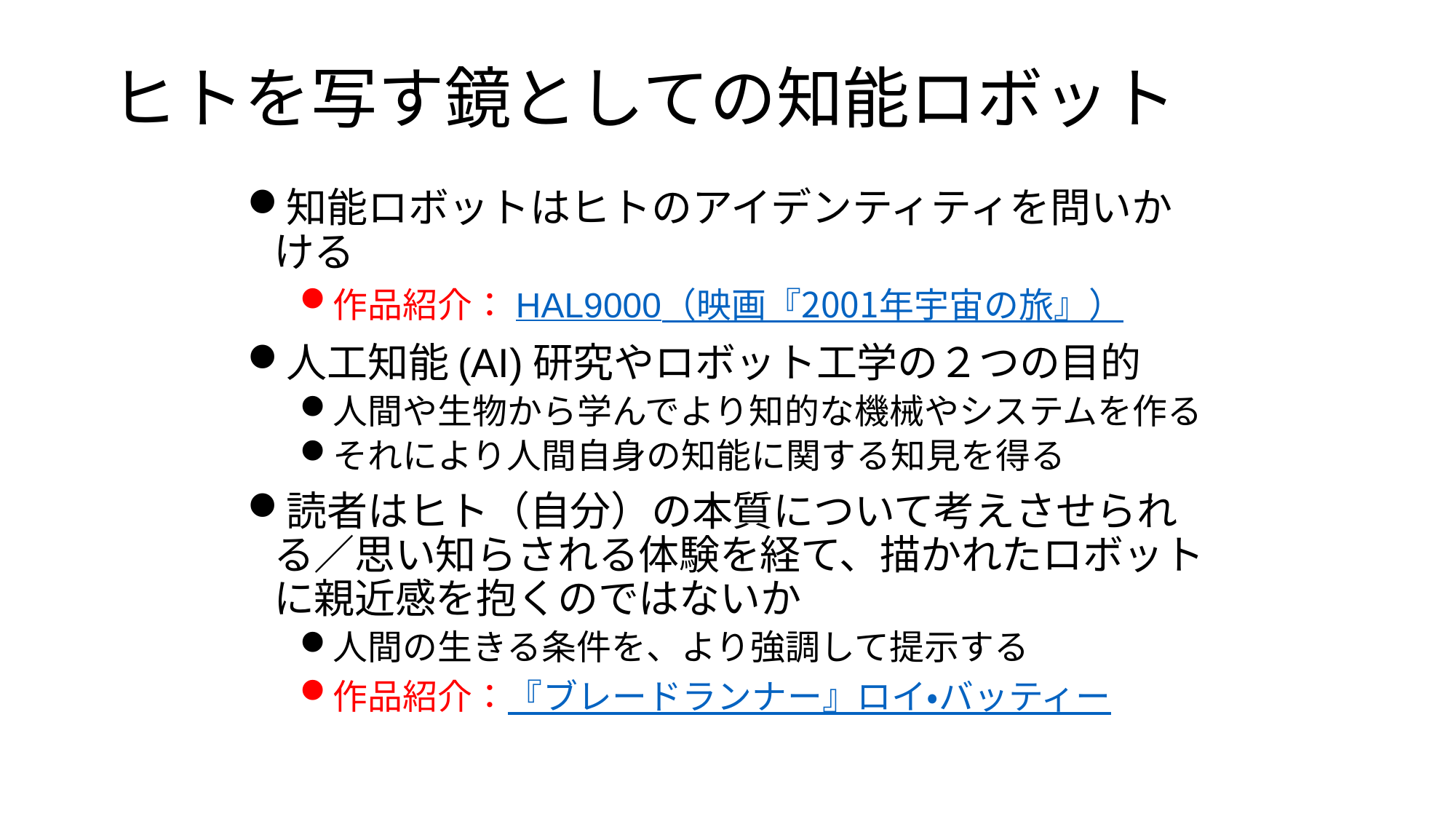

# ヒトを写す鏡としての知能ロボット
知能ロボットはヒトのアイデンティティを問いかける
作品紹介：HAL9000（映画『2001年宇宙の旅』）
人工知能(AI)研究やロボット工学の２つの目的
人間や生物から学んでより知的な機械やシステムを作る
それにより人間自身の知能に関する知見を得る
読者はヒト（自分）の本質について考えさせられる／思い知らされる体験を経て、描かれたロボットに親近感を抱くのではないか
人間の生きる条件を、より強調して提示する
作品紹介：『ブレードランナー』ロイ・バッティー